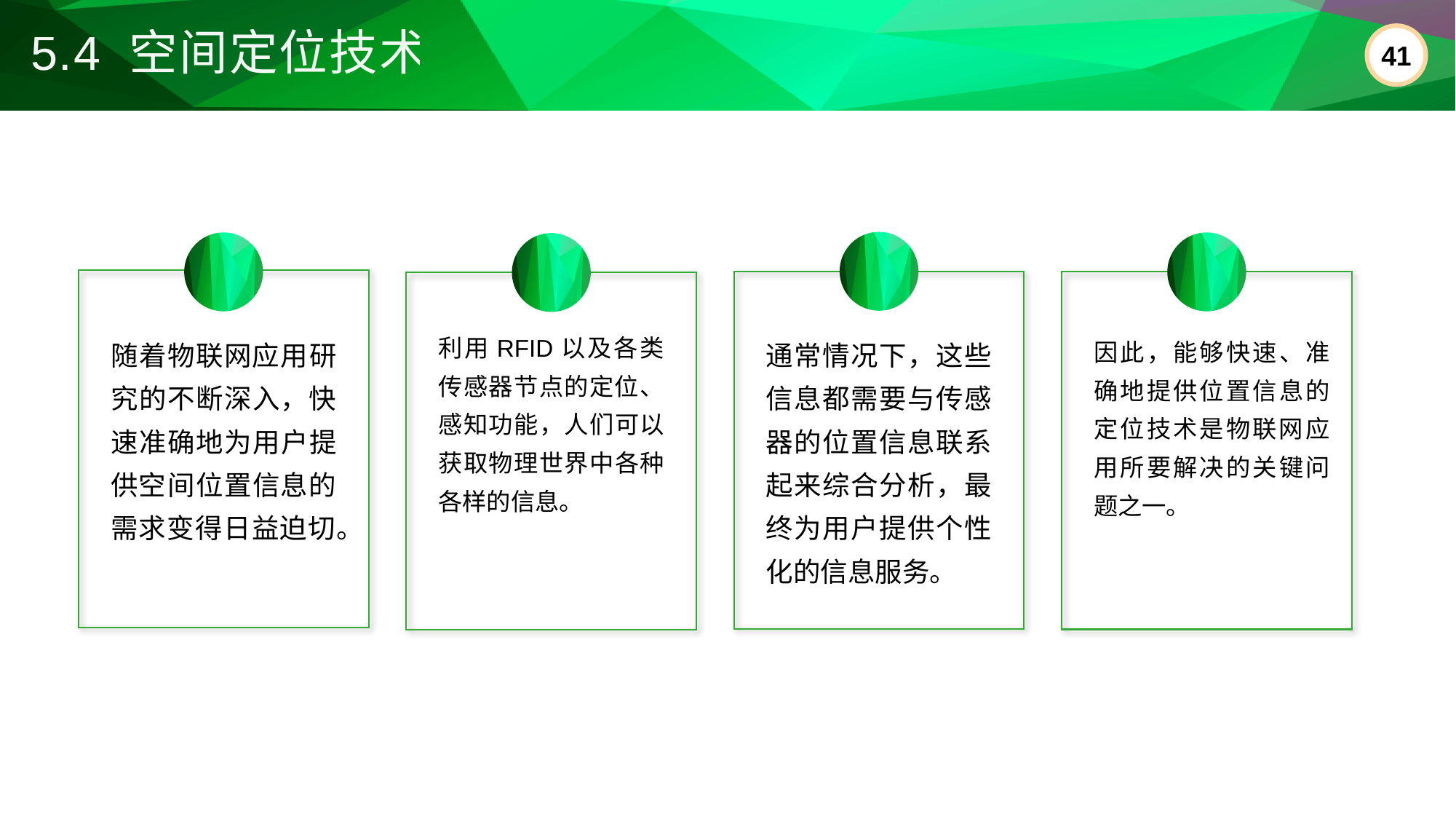

5.4 空间定位技术

利用RFID以及各类传感器节点的定位、感知功能，人们可以获取物理世界中各种各样的信息。
随着物联网应用研究的不断深入，快速准确地为用户提供空间位置信息的需求变得日益迫切。
通常情况下，这些信息都需要与传感器的位置信息联系起来综合分析，最终为用户提供个性化的信息服务。
因此，能够快速、准确地提供位置信息的定位技术是物联网应用所要解决的关键问题之一。